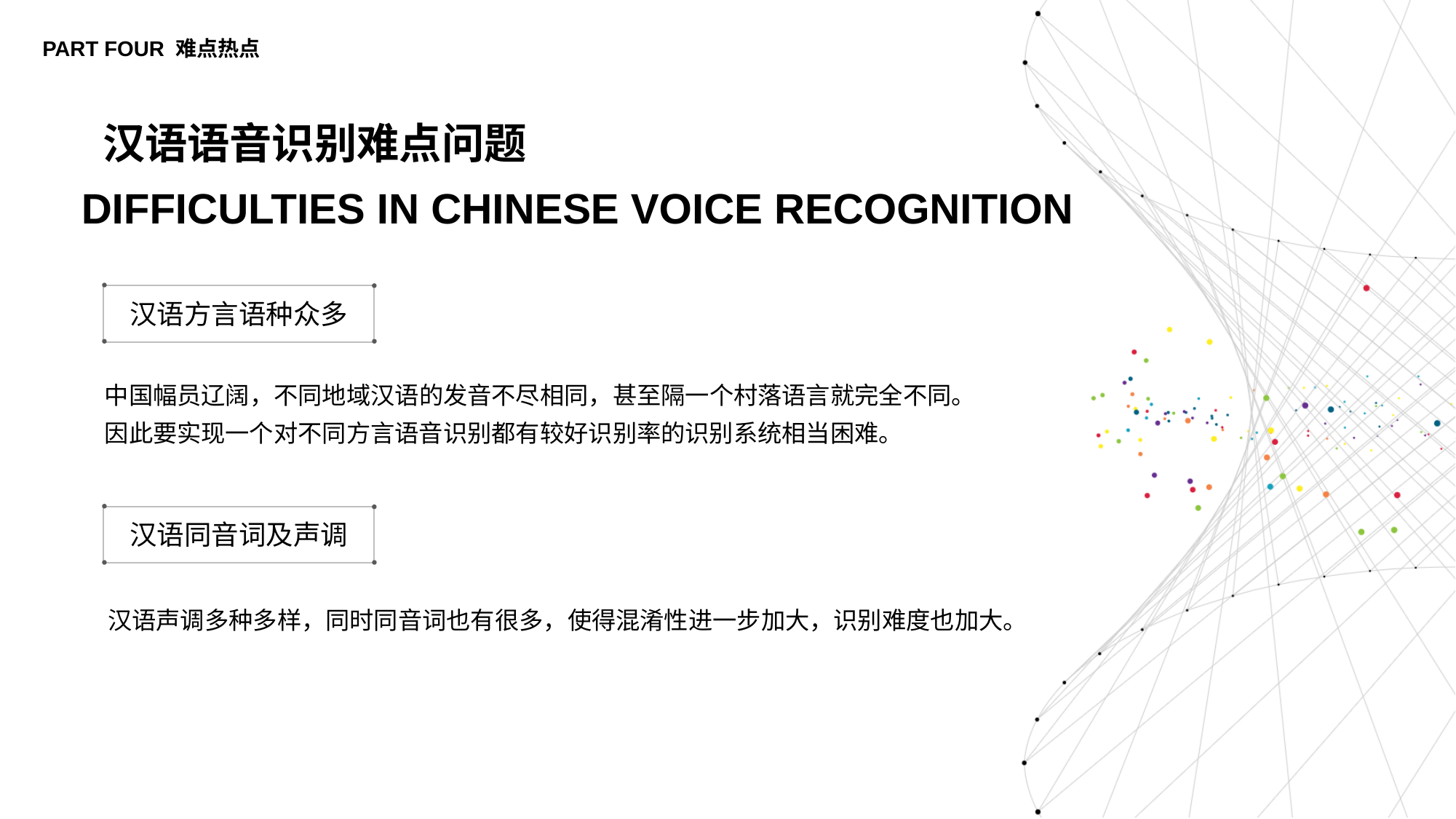

PART FOUR 难点热点
汉语语音识别难点问题
DIFFICULTIES IN CHINESE VOICE RECOGNITION

汉语方言语种众多
中国幅员辽阔，不同地域汉语的发音不尽相同，甚至隔一个村落语言就完全不同。
因此要实现一个对不同方言语音识别都有较好识别率的识别系统相当困难。

汉语同音词及声调
汉语声调多种多样，同时同音词也有很多，使得混淆性进一步加大，识别难度也加大。